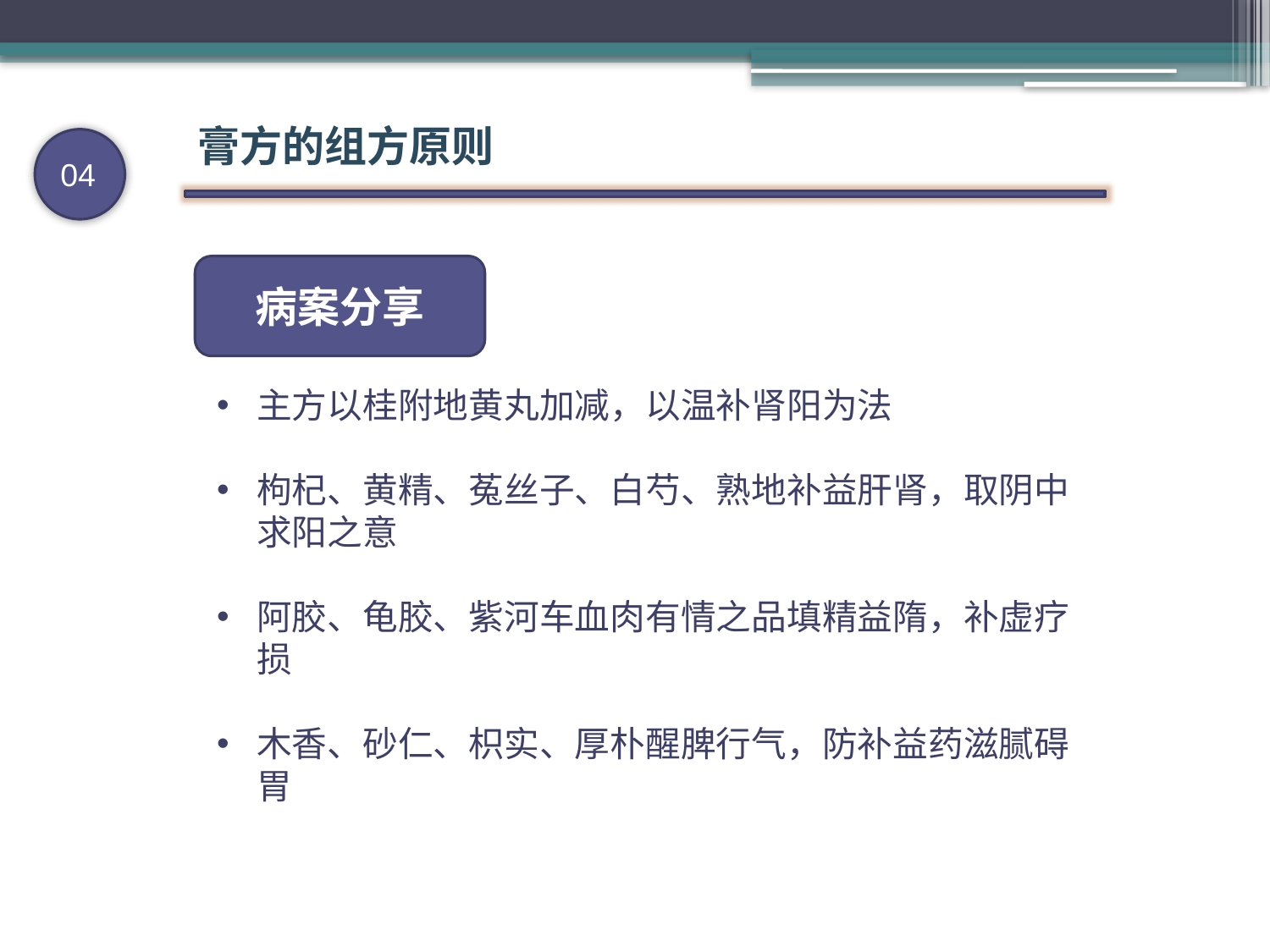

膏方的组方原则
04

病案分享
主方以桂附地黄丸加减，以温补肾阳为法

枸杞、黄精、菟丝子、白芍、熟地补益肝肾，取阴中求阳之意

阿胶、龟胶、紫河车血肉有情之品填精益隋，补虚疗损

木香、砂仁、枳实、厚朴醒脾行气，防补益药滋腻碍胃